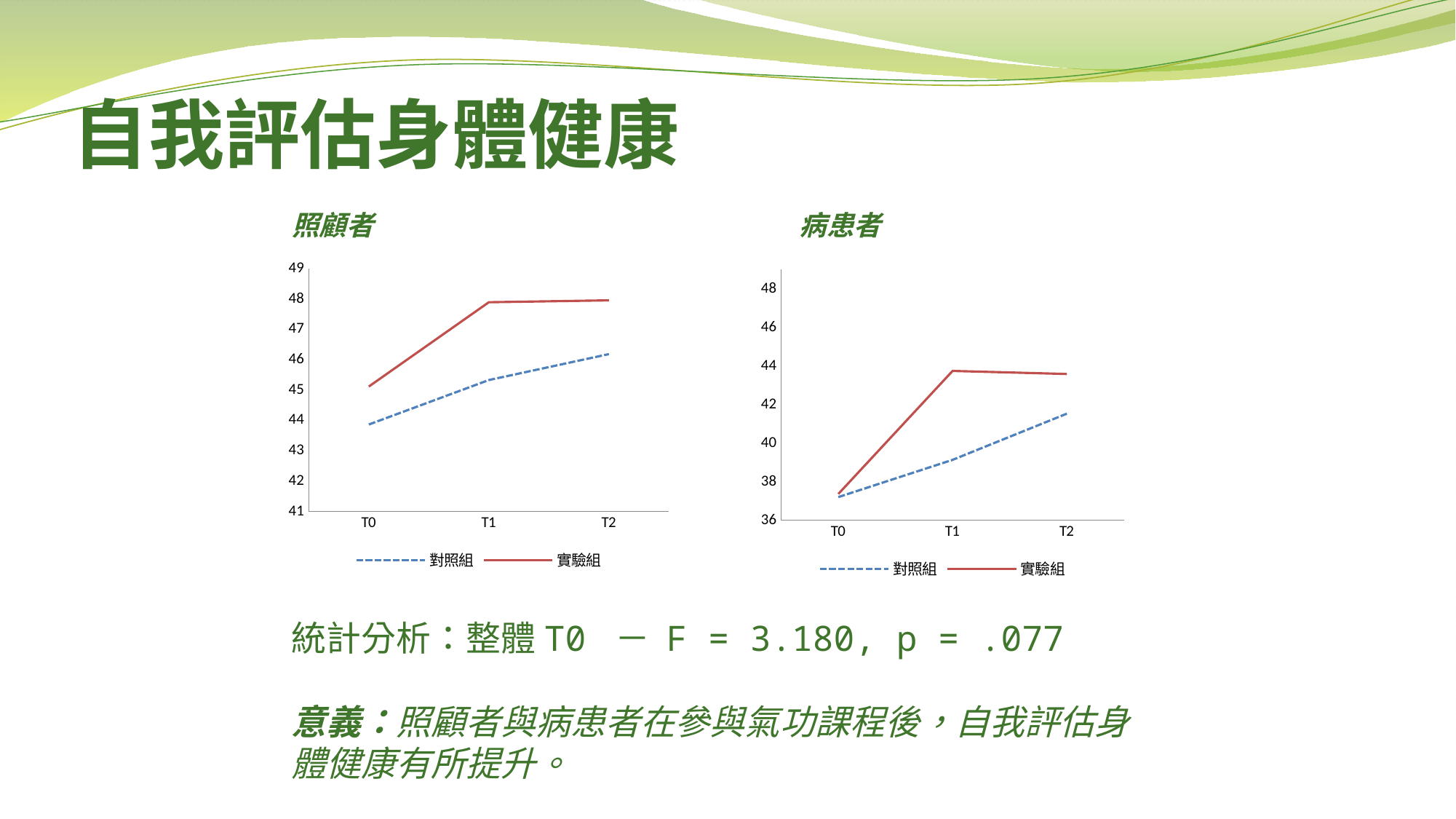

# 自我評估身體健康
照顧者
病患者

### Chart

| Category | 對照組 | 實驗組 |
|---|---|---|
| T0 | 43.86406170731678 | 45.11497785714266 |
| T1 | 45.3288348780488 | 47.88968285714257 |
| T2 | 46.1825736585366 | 47.95170749999983 |

### Chart

| Category | 對照組 | 實驗組 |
|---|---|---|
| T0 | 37.19830243902451 | 37.36005428571411 |
| T1 | 39.1295529268295 | 43.74470714285714 |
| T2 | 41.52921756097562 | 43.58663678571412 |
統計分析：整體T0 － F = 3.180, p = .077

意義：照顧者與病患者在參與氣功課程後，自我評估身體健康有所提升。